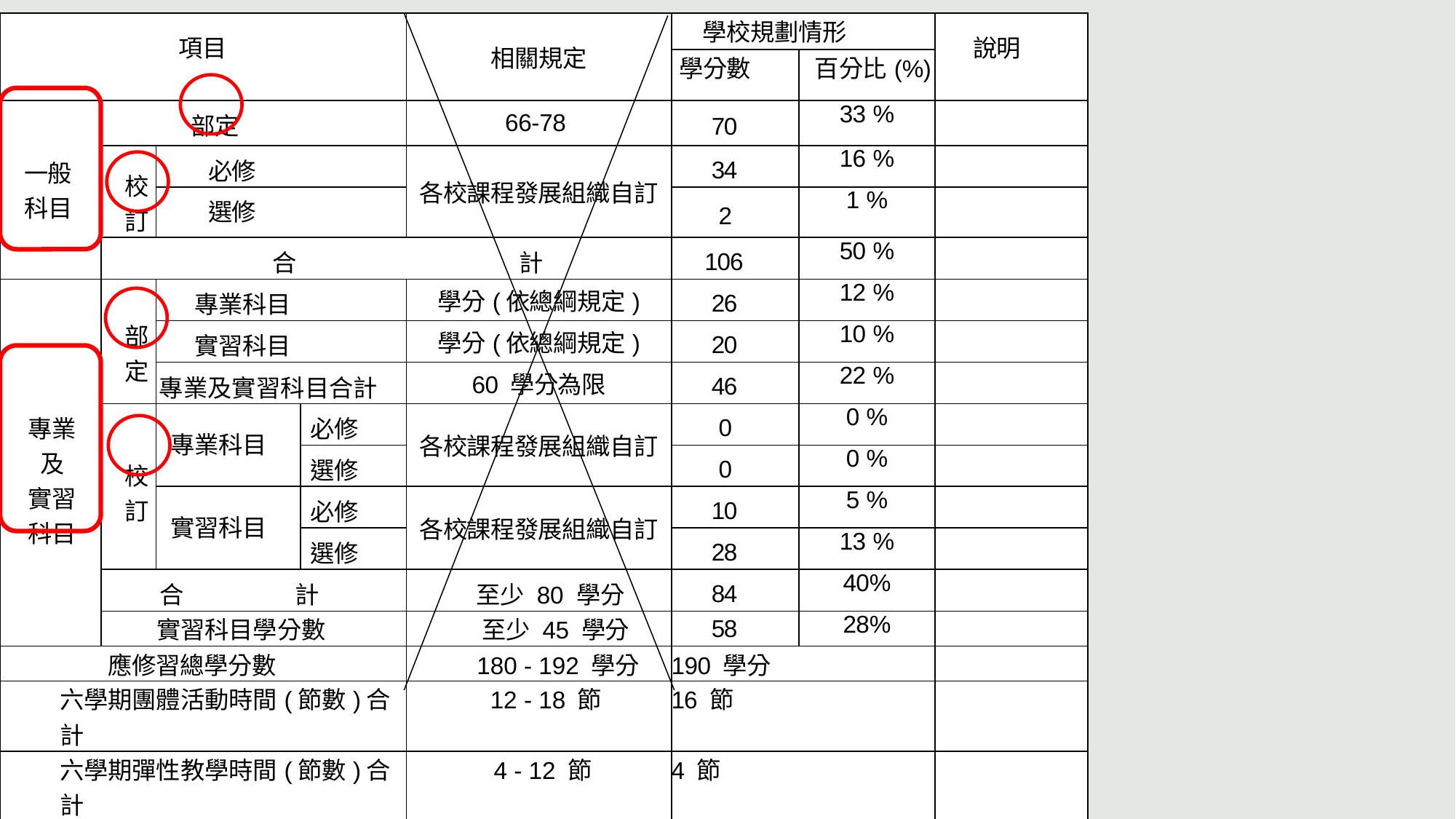

| 項目 |  |  |  | 相關規定 | 學校規劃情形 |  | 說明 |
| --- | --- | --- | --- | --- | --- | --- | --- |
|  |  |  |  |  | 學分數 | 百分比(%) |  |
| 一般 科目 | 部定 |  |  | 66-78 | 70 | 33 % |  |
|  | 校訂 | 必修 |  | 各校課程發展組織自訂 | 34 | 16 % |  |
|  |  | 選修 |  |  | 2 | 1 % |  |
|  | 合 計 |  |  |  | 106 | 50 % |  |
| 專業 及 實習 科目 | 部定 | 專業科目 |  | 學分(依總綱規定) | 26 | 12 % |  |
|  |  | 實習科目 |  | 學分(依總綱規定) | 20 | 10 % |  |
|  |  | 專業及實習科目合計 |  | 60 學分為限 | 46 | 22 % |  |
|  | 校訂 | 專業科目 | 必修 | 各校課程發展組織自訂 | 0 | 0 % |  |
|  |  |  | 選修 |  | 0 | 0 % |  |
|  |  | 實習科目 | 必修 | 各校課程發展組織自訂 | 10 | 5 % |  |
|  |  |  | 選修 |  | 28 | 13 % |  |
|  | 合 計 |  |  | 至少 80 學分 | 84 | 40% |  |
|  | 實習科目學分數 |  |  | 至少 45 學分 | 58 | 28% |  |
| 應修習總學分數 |  |  |  | 180 - 192 學分 | 190 學分 |  |  |
| 六學期團體活動時間(節數)合計 |  |  |  | 12 - 18 節 | 16 節 |  |  |
| 六學期彈性教學時間(節數)合計 |  |  |  | 4 - 12 節 | 4 節 |  |  |
| 上課總節數 |  |  |  | 210 節 | 210 節 |  |  |
| 畢業 條件 | 1、應修習總學分為 180-192 學分，畢業及格學分數至少為 160 學分。 2、表列部定必修科目 113-138 學分均須修習，並至少 85% 及格，始得畢業。 3、專業科目及實習科目至少須修習 80 學分以上，其中至少 60 學分及格， 含實習(實驗、實務)科目至少 45 學分以上及格。 |  |  |  |  |  |  |